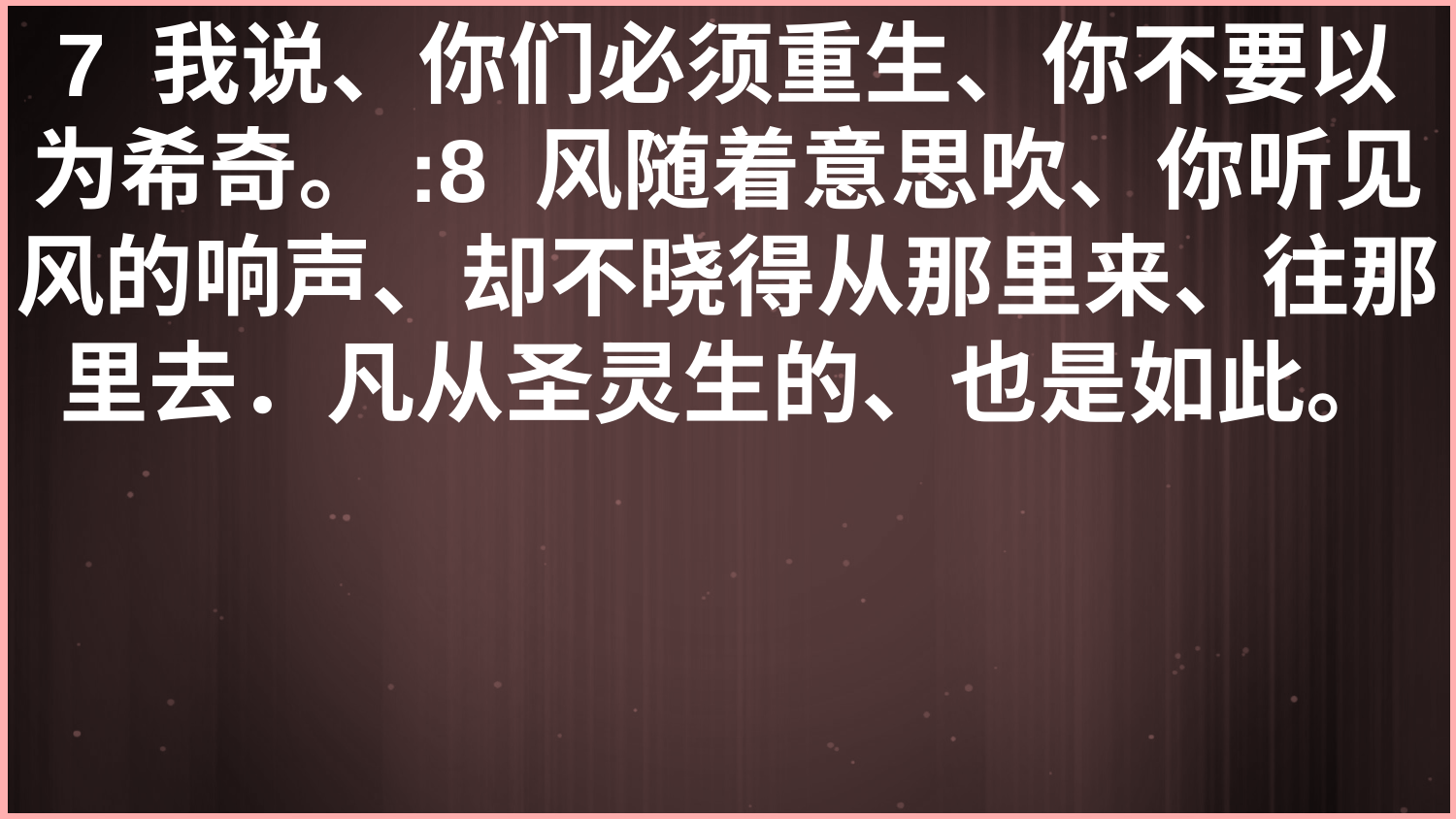

7 我说、你们必须重生、你不要以为希奇。:8 风随着意思吹、你听见风的响声、却不晓得从那里来、往那里去．凡从圣灵生的、也是如此。